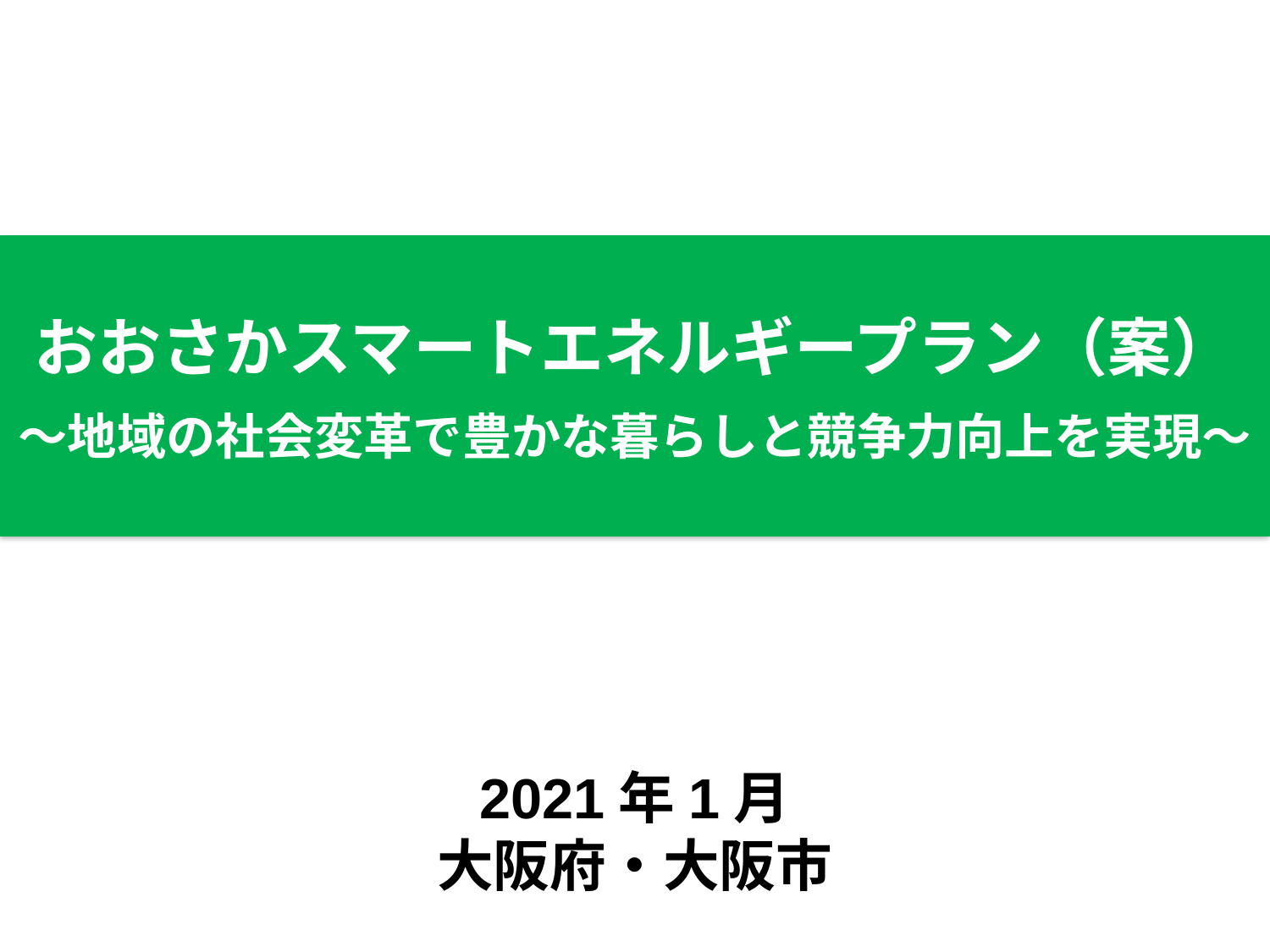

おおさかスマートエネルギープラン（案）
～地域の社会変革で豊かな暮らしと競争力向上を実現～
2021年1月
大阪府・大阪市